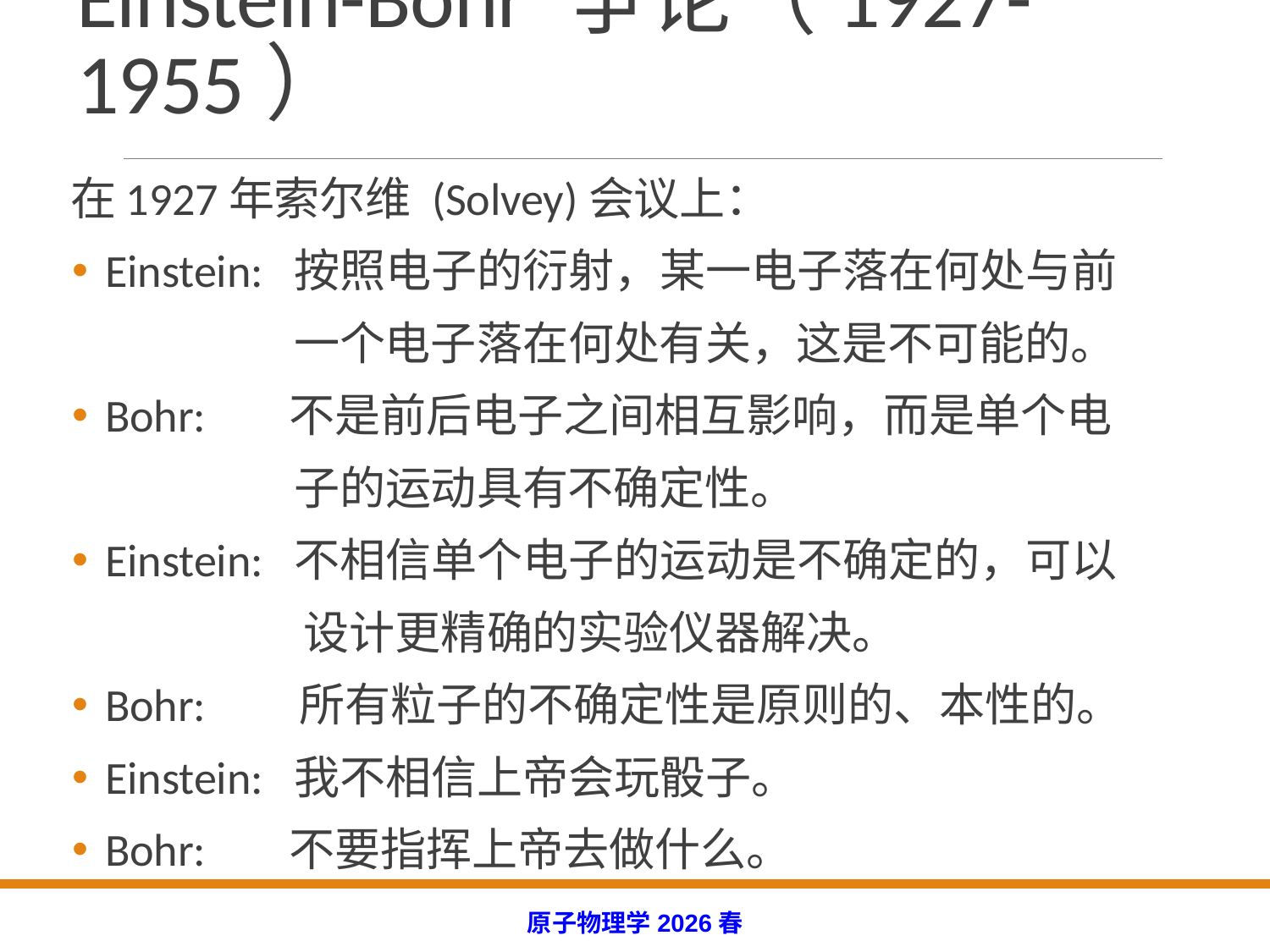

# Einstein-Bohr 争论（1927-1955）
在1927年索尔维 (Solvey)会议上：
Einstein:  按照电子的衍射，某一电子落在何处与前
                     一个电子落在何处有关，这是不可能的。
Bohr:       不是前后电子之间相互影响，而是单个电
                     子的运动具有不确定性。
Einstein:  不相信单个电子的运动是不确定的，可以
                      设计更精确的实验仪器解决。
Bohr:        所有粒子的不确定性是原则的、本性的。
Einstein:  我不相信上帝会玩骰子。
Bohr:       不要指挥上帝去做什么。
原子物理学2026春
86